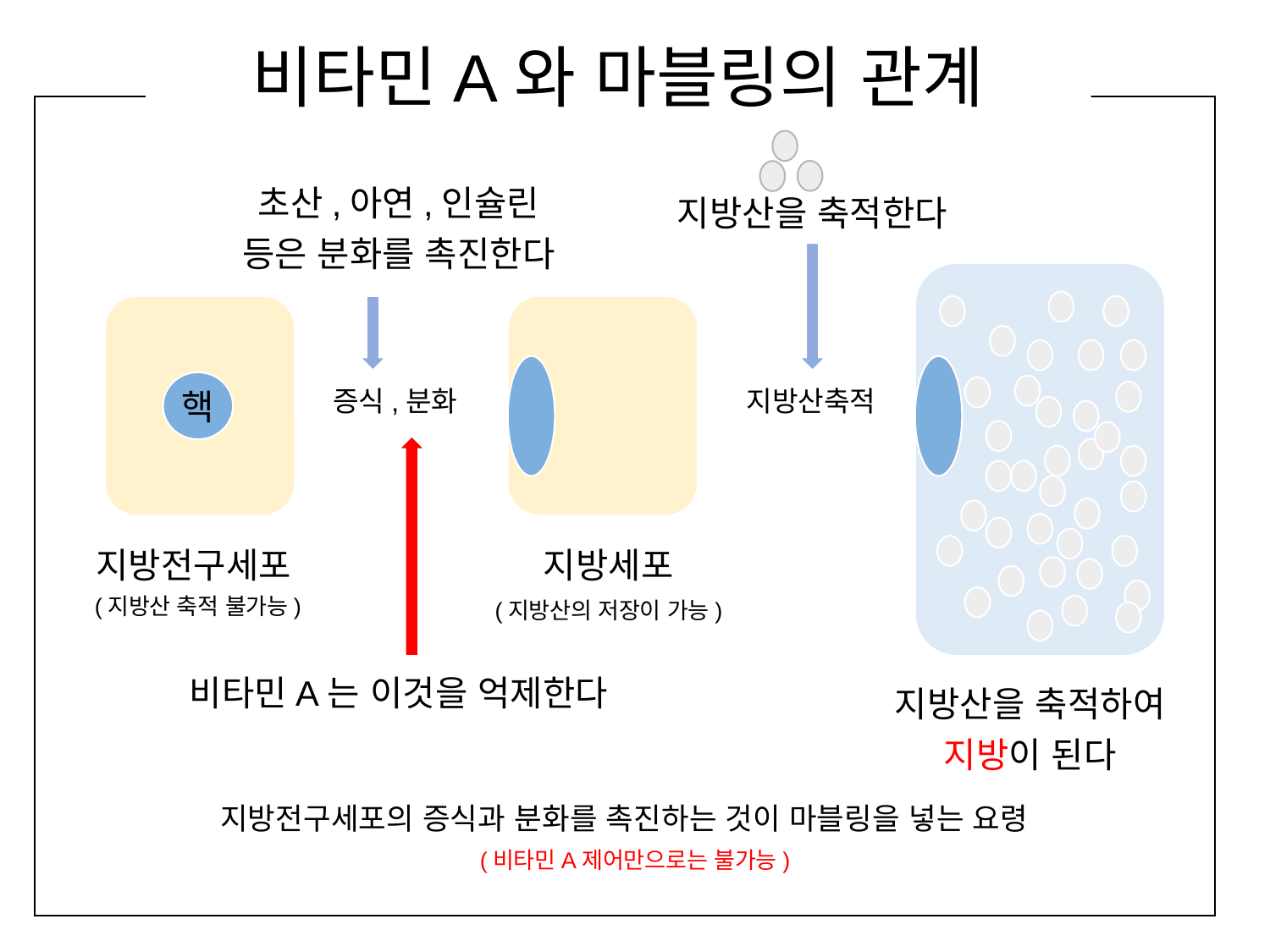

# 비타민A와 마블링의 관계

초산,아연,인슐린 등은 분화를 촉진한다
지방산을 축적한다

핵
증식,분화
지방산축적

지방전구세포(지방산 축적 불가능)
지방세포
(지방산의 저장이 가능)

비타민A는 이것을 억제한다
지방산을 축적하여 지방이 된다
지방전구세포의 증식과 분화를 촉진하는 것이 마블링을 넣는 요령
(비타민A제어만으로는 불가능)